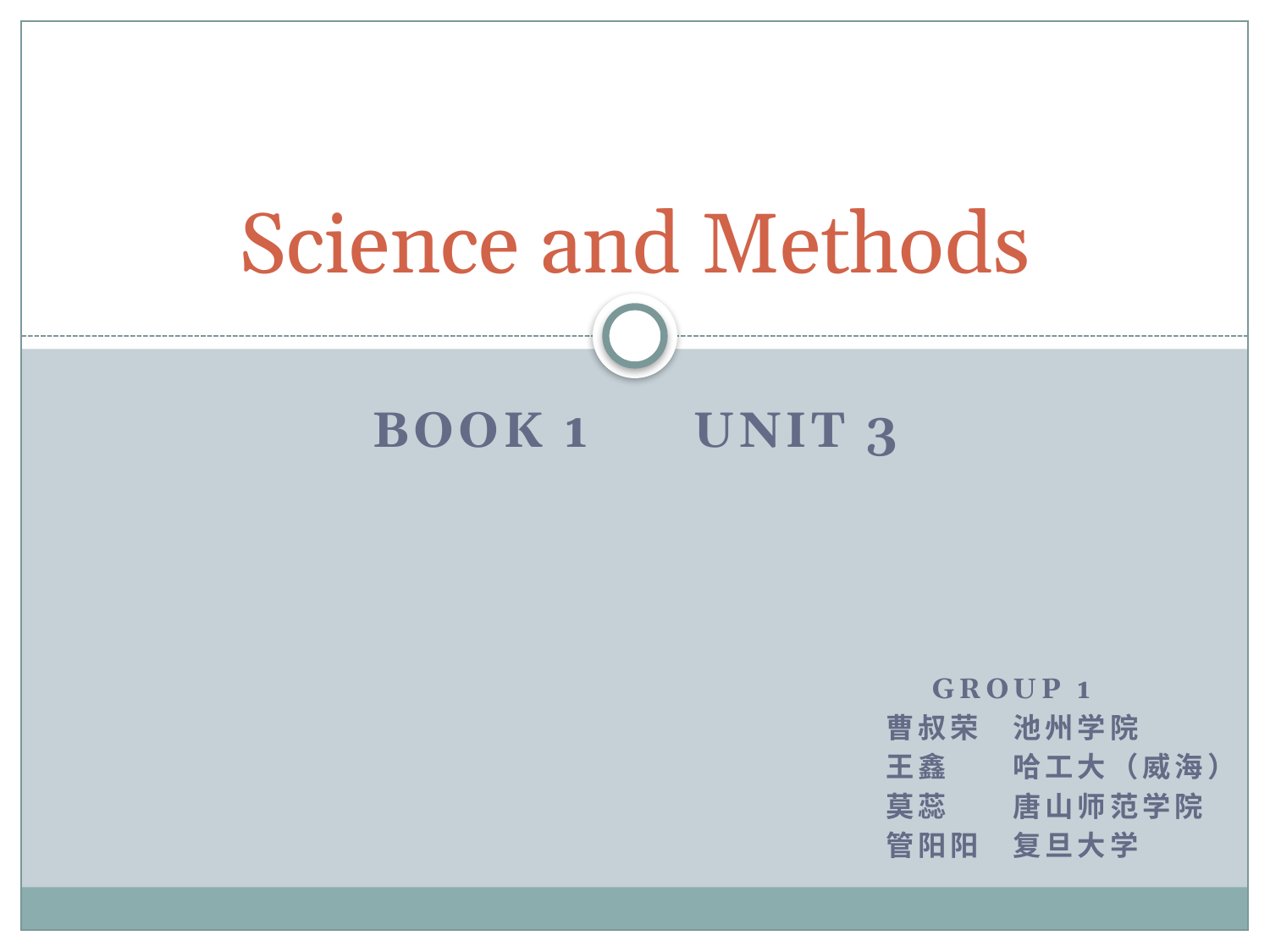

# Science and Methods
Book 1      Unit 3
    Group 1
曹叔荣 	池州学院
王鑫 	哈工大（威海）
莫蕊 	唐山师范学院
管阳阳 	复旦大学